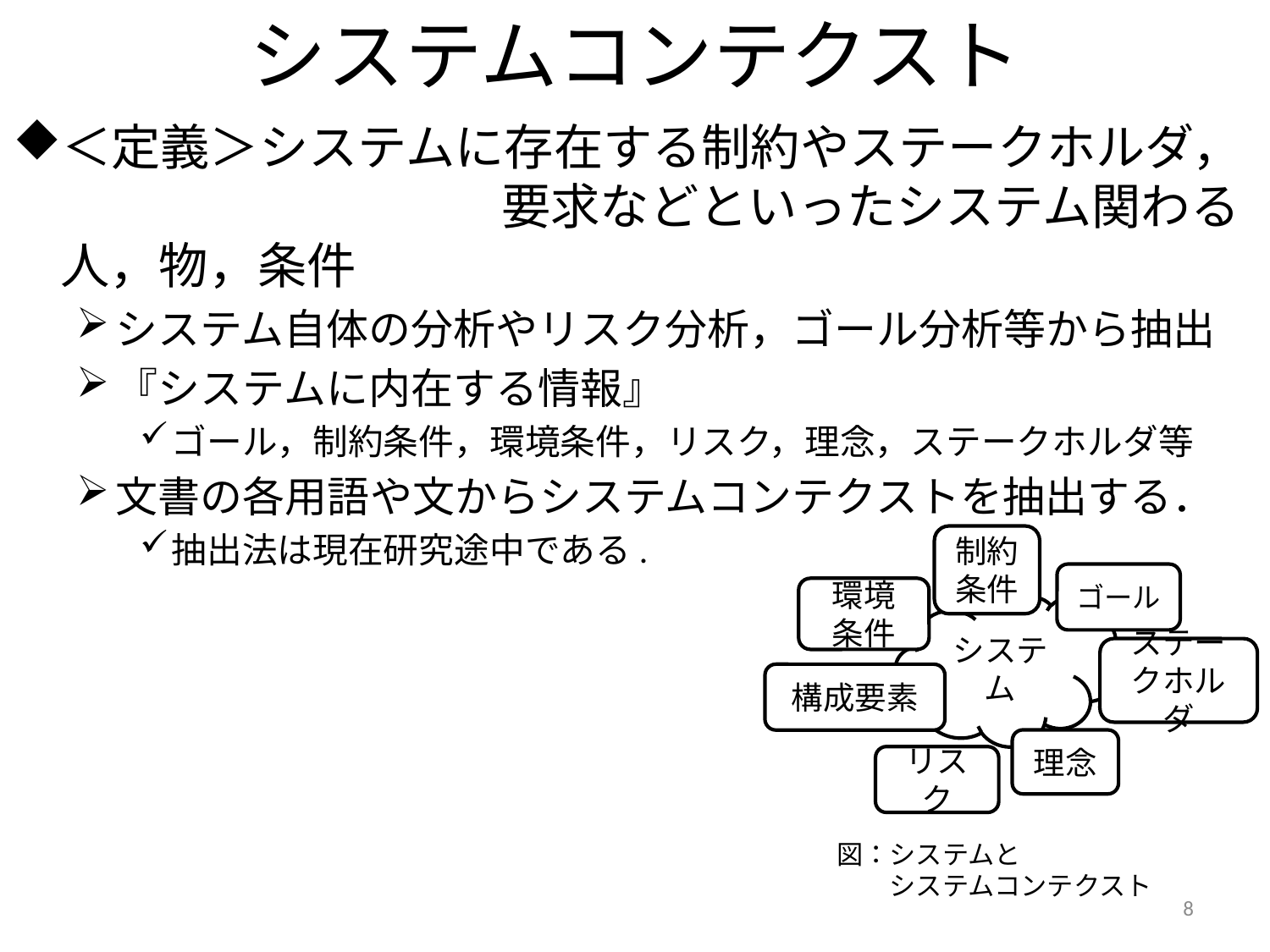

# システムコンテクスト
＜定義＞システムに存在する制約やステークホルダ，
			　 要求などといったシステム関わる人，物，条件
システム自体の分析やリスク分析，ゴール分析等から抽出
『システムに内在する情報』
ゴール，制約条件，環境条件，リスク，理念，ステークホルダ等
文書の各用語や文からシステムコンテクストを抽出する．
抽出法は現在研究途中である.
制約条件
ゴール
環境
条件
システム
ステークホルダ
構成要素
理念
リスク
図：システムと
　　システムコンテクスト
8